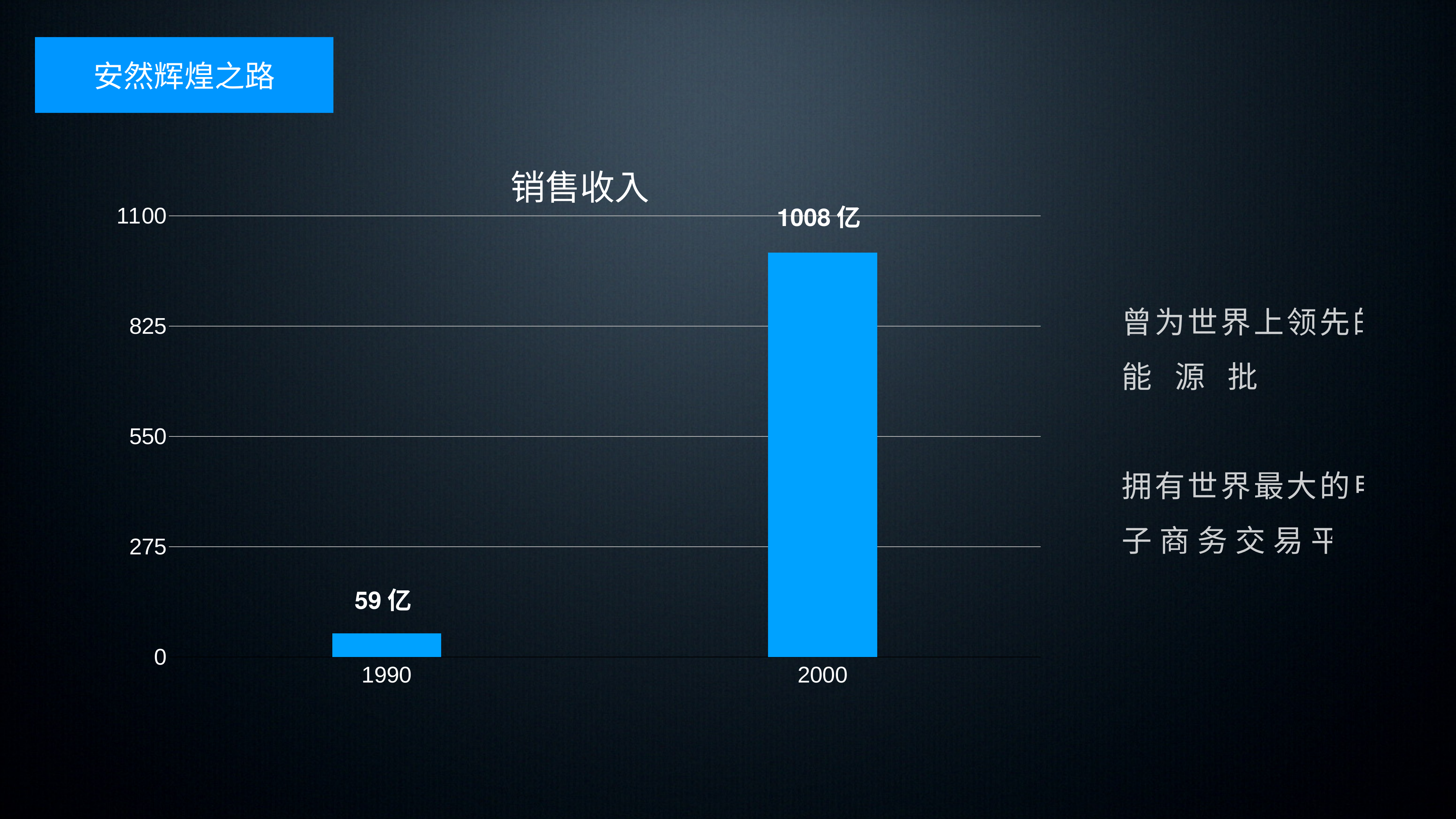

安然辉煌之路

### Chart: 销售收入

| Category | 区域 1 |
|---|---|
| 1990 | 59.0 |
| 2000 | 1008.0 |
1008亿
曾为世界上领先的能源批发商

拥有世界最大的电子商务交易平台
59亿